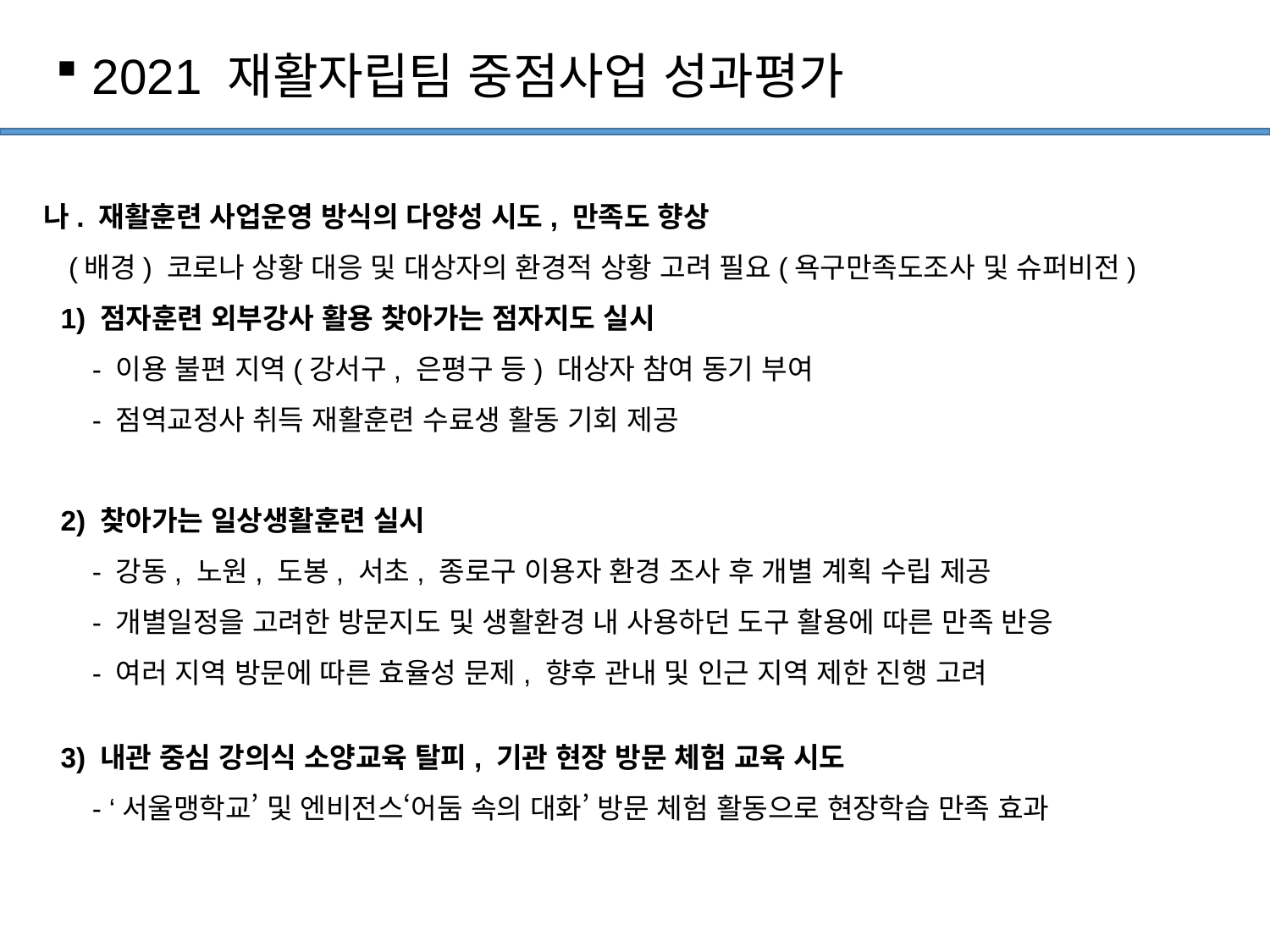

2021 재활자립팀 중점사업 성과평가

  나. 재활훈련 사업운영 방식의 다양성 시도, 만족도 향상
      (배경) 코로나 상황 대응 및 대상자의 환경적 상황 고려 필요(욕구만족도조사 및 슈퍼비전)
     1) 점자훈련 외부강사 활용 찾아가는 점자지도 실시
         - 이용 불편 지역(강서구, 은평구 등) 대상자 참여 동기 부여
         - 점역교정사 취득 재활훈련 수료생 활동 기회 제공

     2) 찾아가는 일상생활훈련 실시
         - 강동, 노원, 도봉, 서초, 종로구 이용자 환경 조사 후 개별 계획 수립 제공
         - 개별일정을 고려한 방문지도 및 생활환경 내 사용하던 도구 활용에 따른 만족 반응
         - 여러 지역 방문에 따른 효율성 문제, 향후 관내 및 인근 지역 제한 진행 고려

     3) 내관 중심 강의식 소양교육 탈피, 기관 현장 방문 체험 교육 시도
         - ‘서울맹학교’ 및 엔비전스‘어둠 속의 대화’ 방문 체험 활동으로 현장학습 만족 효과